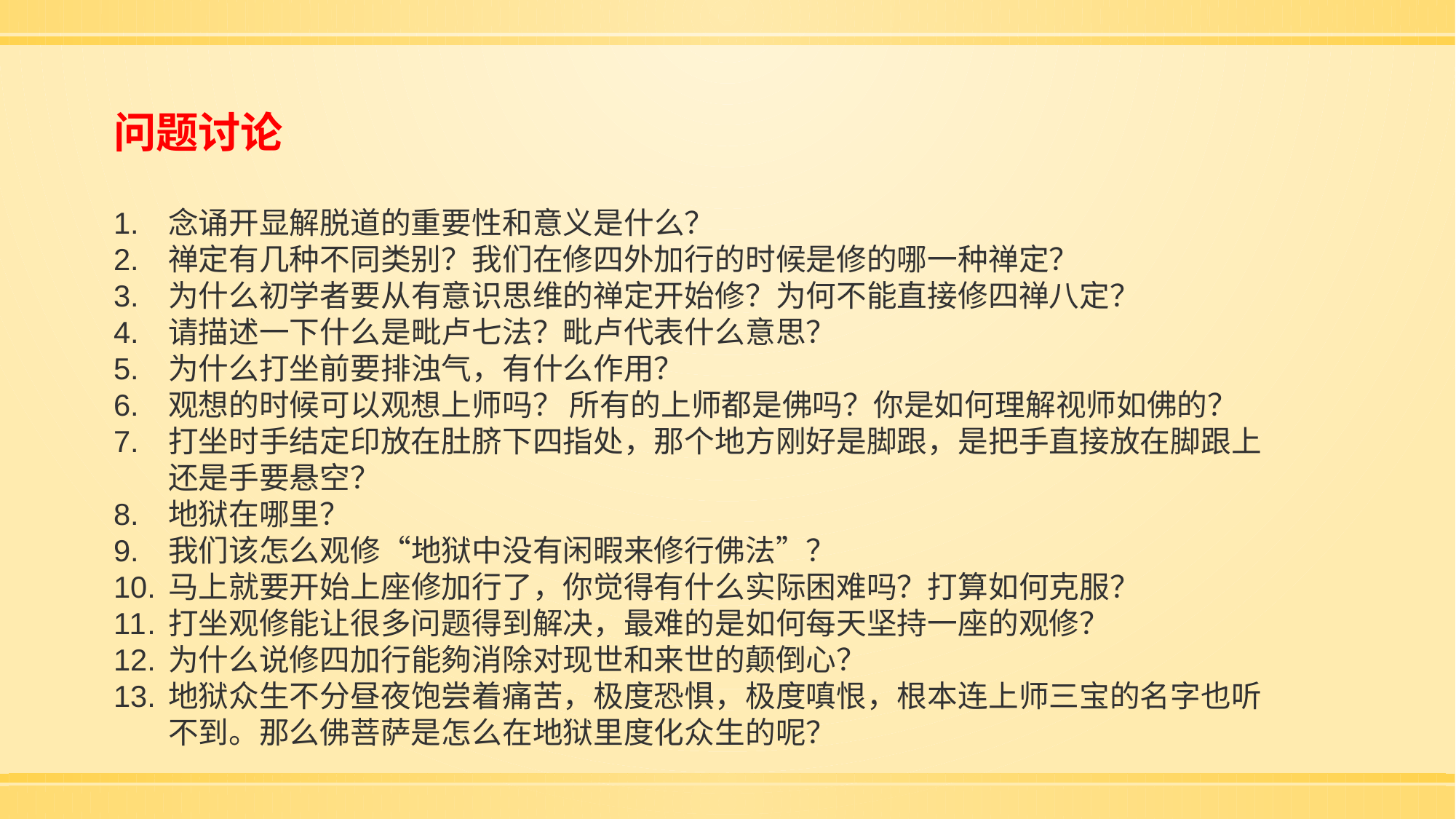

问题讨论
念诵开显解脱道的重要性和意义是什么？
禅定有几种不同类别？我们在修四外加行的时候是修的哪一种禅定？
为什么初学者要从有意识思维的禅定开始修？为何不能直接修四禅八定？
请描述一下什么是毗卢七法？毗卢代表什么意思？
为什么打坐前要排浊气，有什么作用？
观想的时候可以观想上师吗？ 所有的上师都是佛吗？你是如何理解视师如佛的？
打坐时手结定印放在肚脐下四指处，那个地方刚好是脚跟，是把手直接放在脚跟上还是手要悬空？
地狱在哪里？
我们该怎么观修“地狱中没有闲暇来修行佛法”？
马上就要开始上座修加行了，你觉得有什么实际困难吗？打算如何克服？
打坐观修能让很多问题得到解决，最难的是如何每天坚持一座的观修？
为什么说修四加行能夠消除对现世和来世的颠倒心？
地狱众生不分昼夜饱尝着痛苦，极度恐惧，极度嗔恨，根本连上师三宝的名字也听不到。那么佛菩萨是怎么在地狱里度化众生的呢？